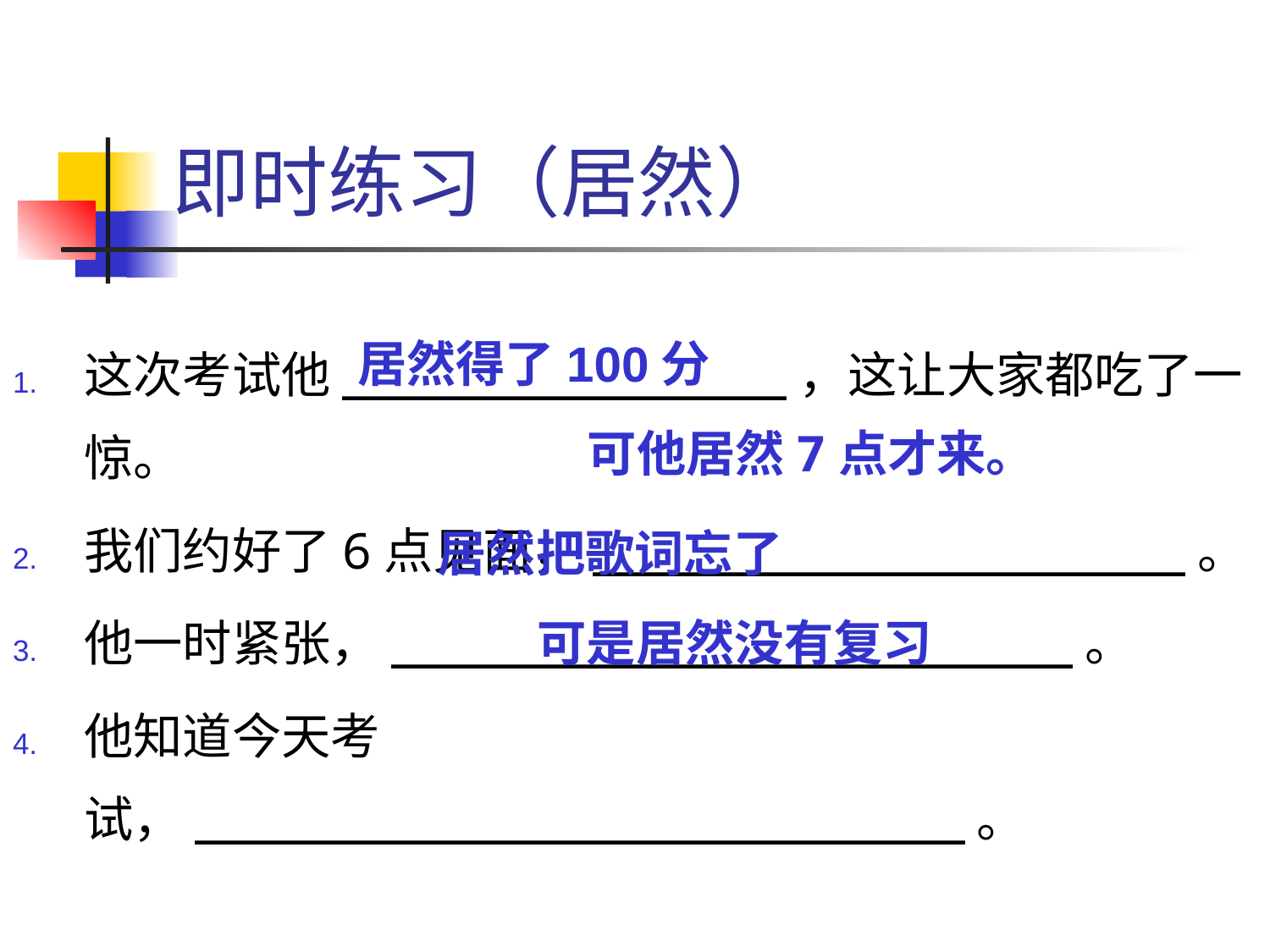

# 即时练习（居然）

这次考试他_______________，这让大家都吃了一惊。
我们约好了6点见面，____________________。
他一时紧张，_______________________。
他知道今天考试，__________________________。
居然得了100分
可他居然7点才来。
居然把歌词忘了
可是居然没有复习